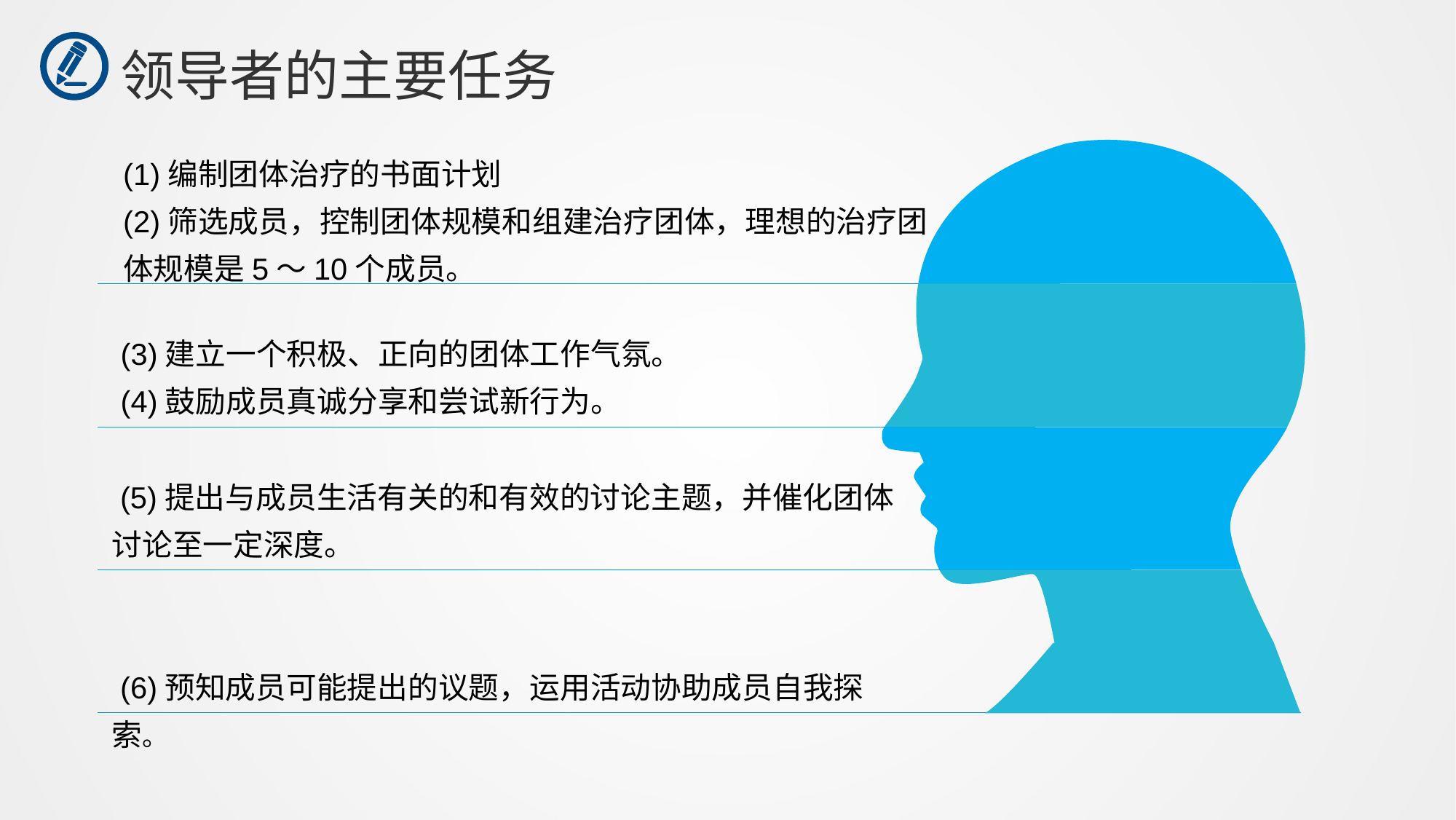

领导者的主要任务

(1)编制团体治疗的书面计划
(2)筛选成员，控制团体规模和组建治疗团体，理想的治疗团体规模是5～10个成员。
(3)建立一个积极、正向的团体工作气氛。
(4)鼓励成员真诚分享和尝试新行为。
 (5)提出与成员生活有关的和有效的讨论主题，并催化团体讨论至一定深度。
 (6)预知成员可能提出的议题，运用活动协助成员自我探索。